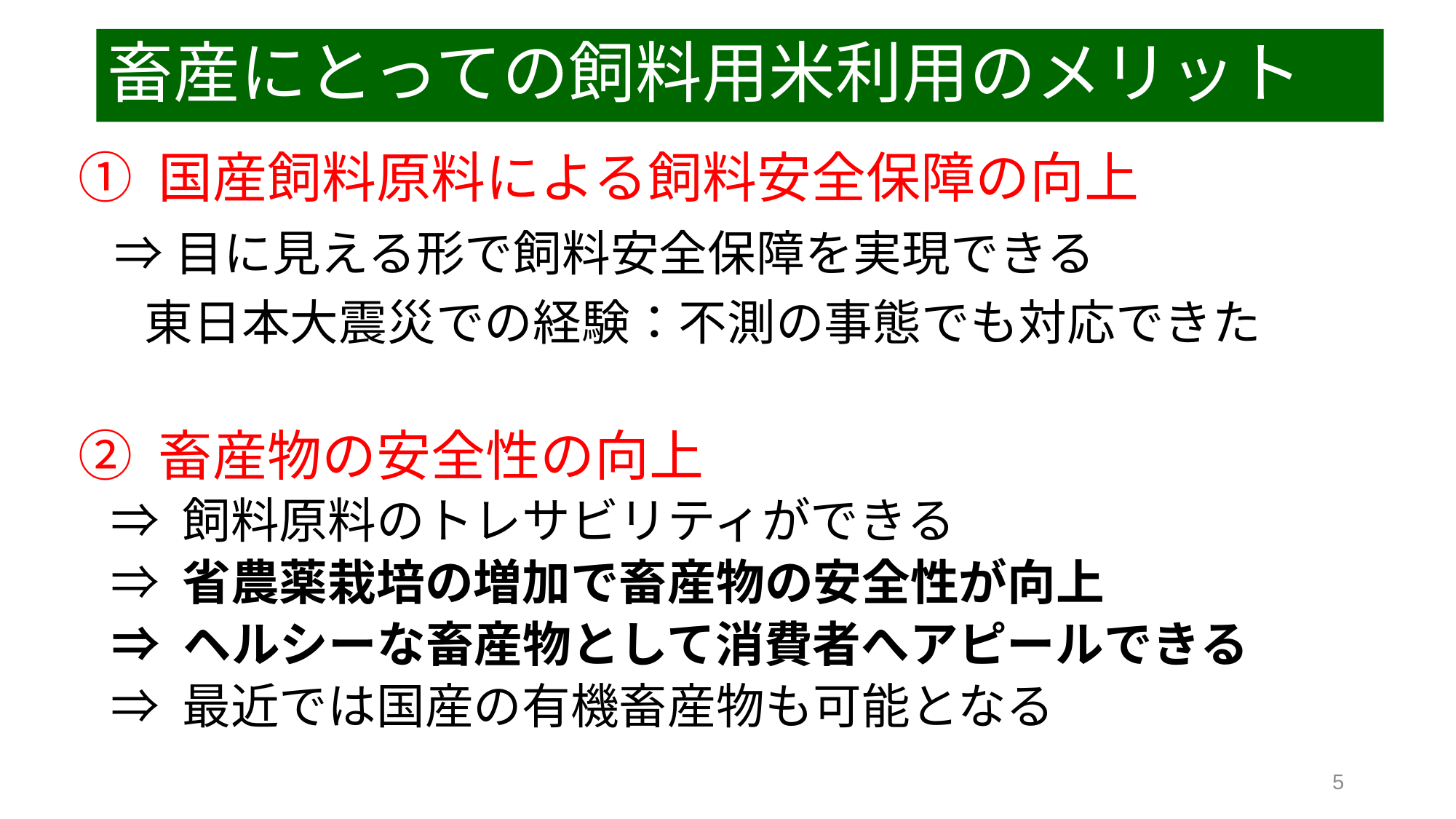

# 畜産にとっての飼料用米利用のメリット
① 国産飼料原料による飼料安全保障の向上
   ⇒目に見える形で飼料安全保障を実現できる
     東日本大震災での経験：不測の事態でも対応できた

② 畜産物の安全性の向上
   ⇒ 飼料原料のトレサビリティができる
   ⇒ 省農薬栽培の増加で畜産物の安全性が向上
   ⇒ ヘルシーな畜産物として消費者へアピールできる
   ⇒ 最近では国産の有機畜産物も可能となる

5